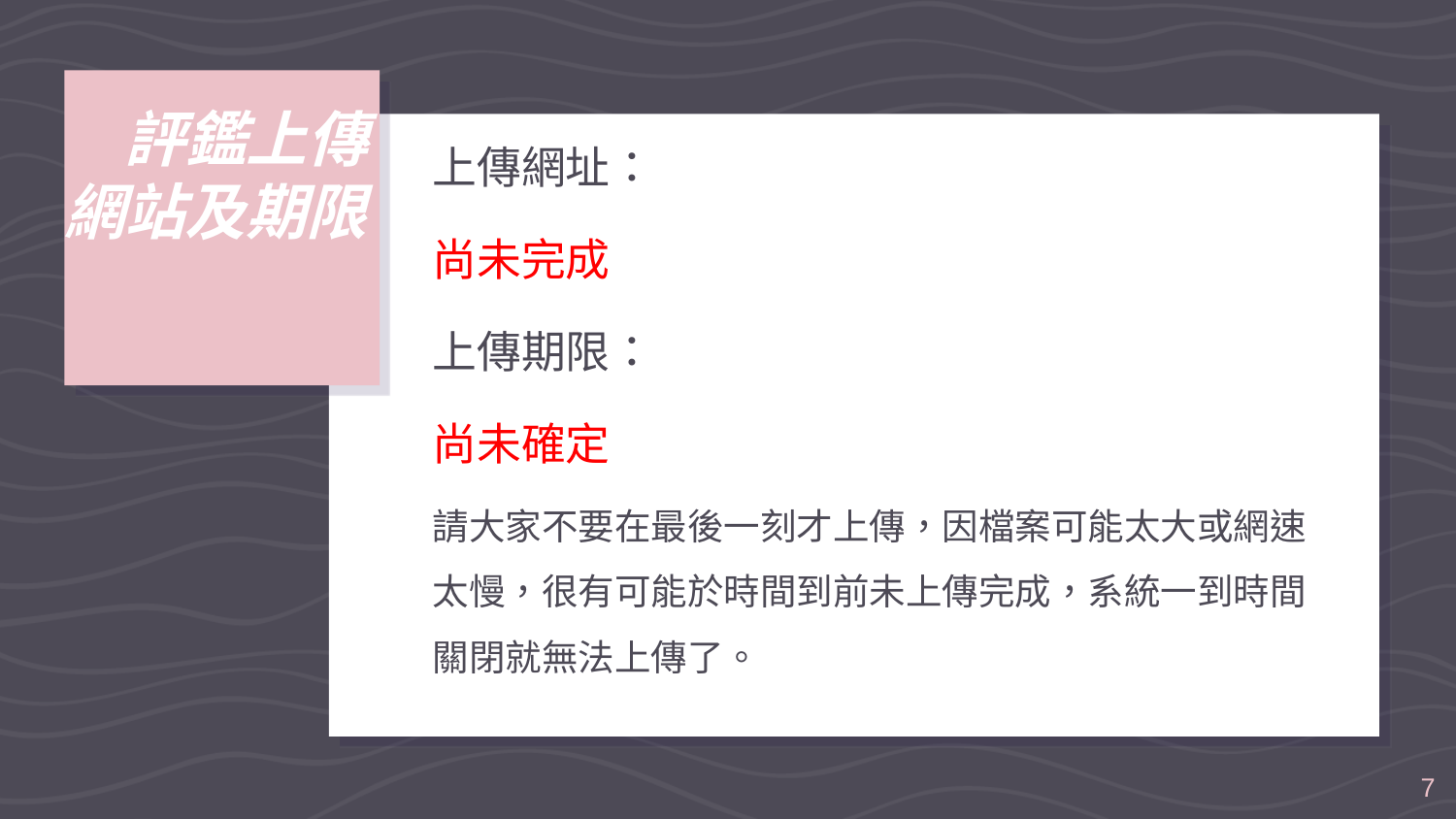

# 評鑑上傳 網站及期限
上傳網址：
尚未完成
上傳期限：
尚未確定
請大家不要在最後一刻才上傳，因檔案可能太大或網速太慢，很有可能於時間到前未上傳完成，系統一到時間關閉就無法上傳了。
7